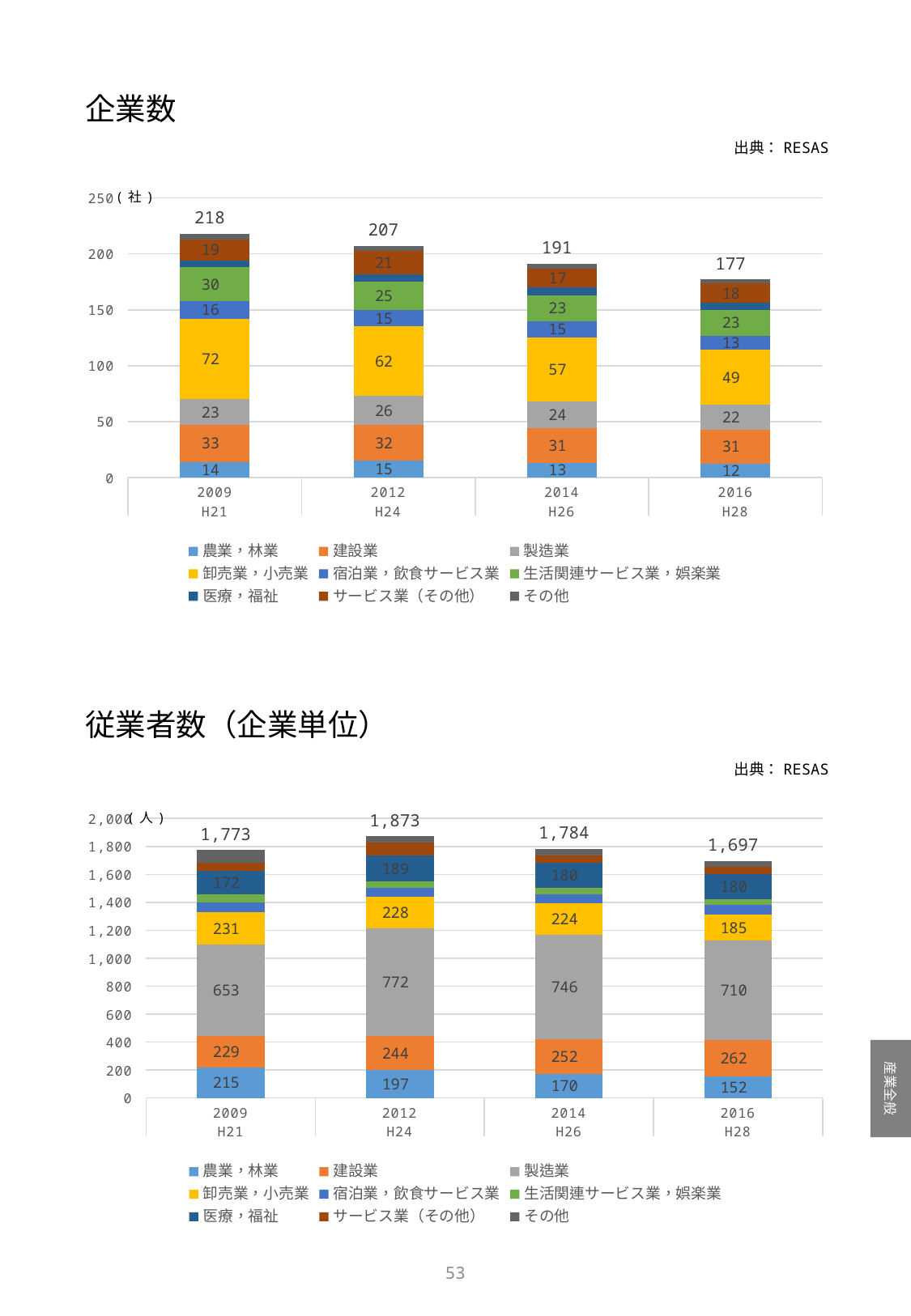

# 企業数
出典：RESAS

### Chart

| Category | 農業，林業 | 建設業 | 製造業 | 卸売業，小売業 | 宿泊業，飲食サービス業 | 生活関連サービス業，娯楽業 | 医療，福祉 | サービス業（その他） | その他 | 計 |
|---|---|---|---|---|---|---|---|---|---|---|
| 2009 | 14.0 | 33.0 | 23.0 | 72.0 | 16.0 | 30.0 | 6.0 | 19.0 | 5.0 | 218.0 |
| 2012 | 15.0 | 32.0 | 26.0 | 62.0 | 15.0 | 25.0 | 7.0 | 21.0 | 4.0 | 207.0 |
| 2014 | 13.0 | 31.0 | 24.0 | 57.0 | 15.0 | 23.0 | 7.0 | 17.0 | 4.0 | 191.0 |
| 2016 | 12.0 | 31.0 | 22.0 | 49.0 | 13.0 | 23.0 | 6.0 | 18.0 | 3.0 | 177.0 |
従業者数（企業単位）
出典：RESAS

### Chart

| Category | 農業，林業 | 建設業 | 製造業 | 卸売業，小売業 | 宿泊業，飲食サービス業 | 生活関連サービス業，娯楽業 | 医療，福祉 | サービス業（その他） | その他 | 計 |
|---|---|---|---|---|---|---|---|---|---|---|
| 2009 | 215.0 | 229.0 | 653.0 | 231.0 | 70.0 | 57.0 | 172.0 | 57.0 | 89.0 | 1773.0 |
| 2012 | 197.0 | 244.0 | 772.0 | 228.0 | 63.0 | 44.0 | 189.0 | 93.0 | 43.0 | 1873.0 |
| 2014 | 170.0 | 252.0 | 746.0 | 224.0 | 66.0 | 47.0 | 180.0 | 52.0 | 47.0 | 1784.0 |
| 2016 | 152.0 | 262.0 | 710.0 | 185.0 | 70.0 | 44.0 | 180.0 | 50.0 | 44.0 | 1697.0 |
産業全般
53